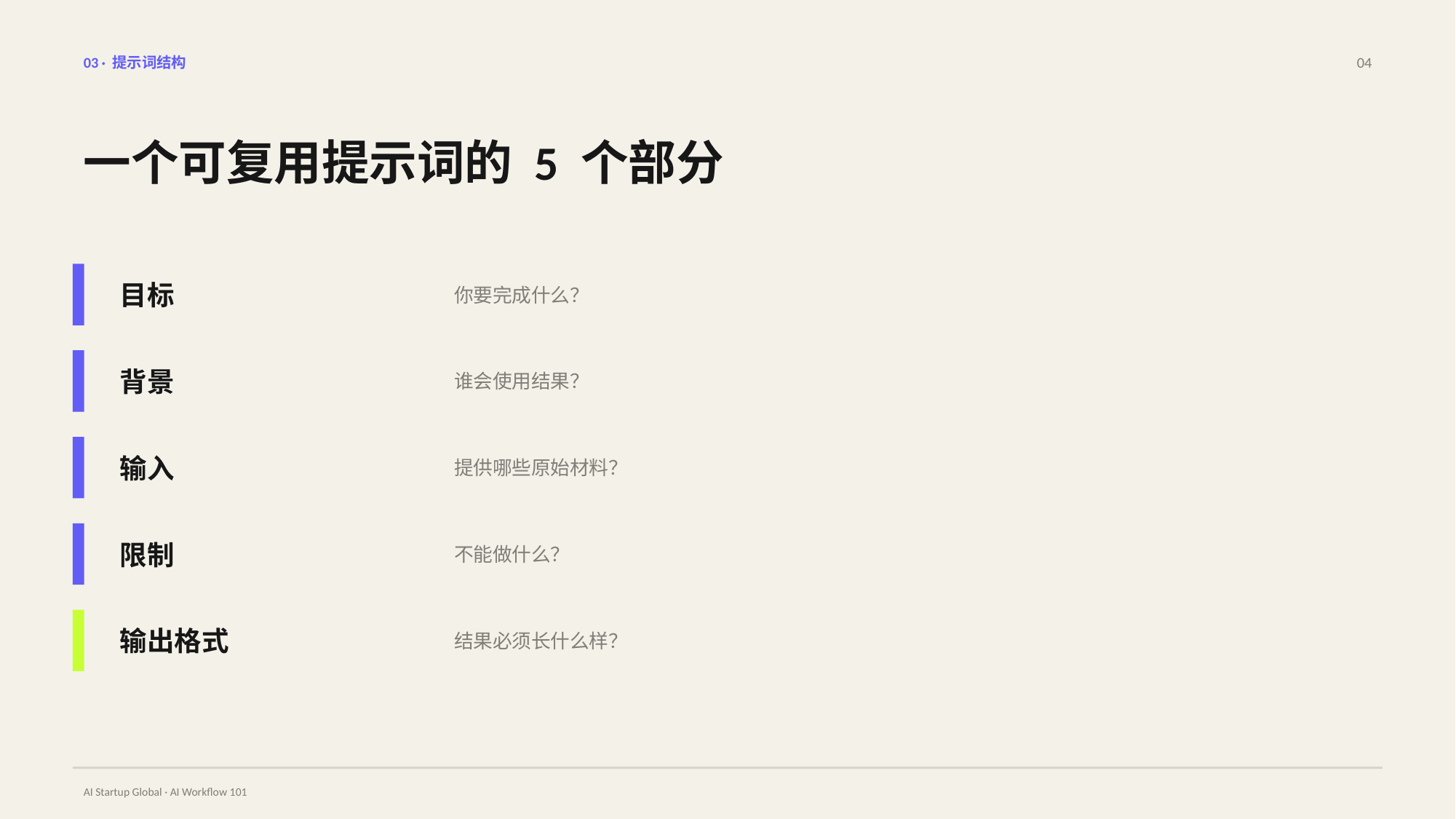

03 · 提示词结构
04
一个可复用提示词的 5 个部分

目标
你要完成什么？

背景
谁会使用结果？

输入
提供哪些原始材料？

限制
不能做什么？

输出格式
结果必须长什么样？

AI Startup Global · AI Workflow 101